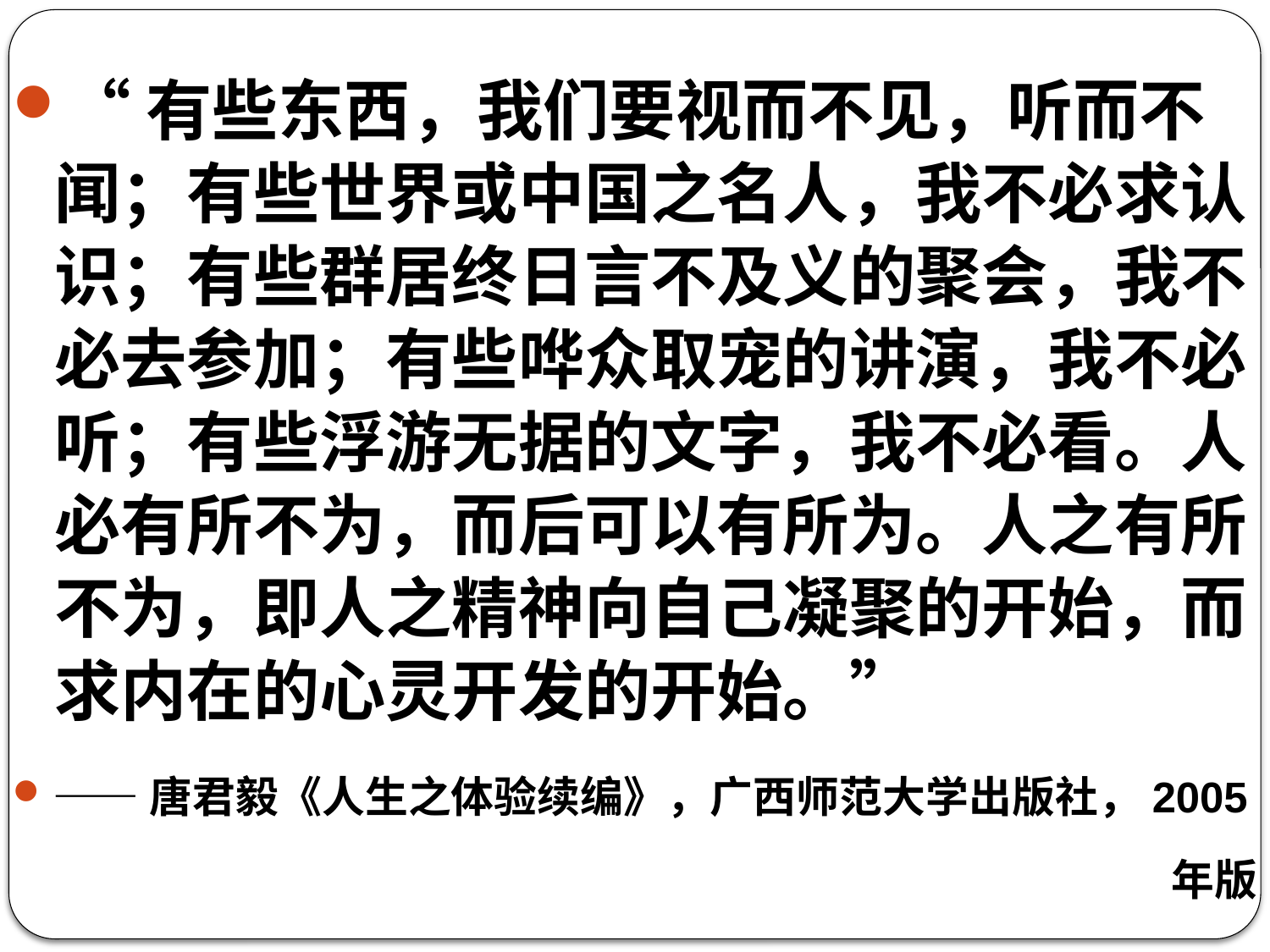

“有些东西，我们要视而不见，听而不闻；有些世界或中国之名人，我不必求认识；有些群居终日言不及义的聚会，我不必去参加；有些哗众取宠的讲演，我不必听；有些浮游无据的文字，我不必看。人必有所不为，而后可以有所为。人之有所不为，即人之精神向自己凝聚的开始，而求内在的心灵开发的开始。”
——唐君毅《人生之体验续编》，广西师范大学出版社，2005年版